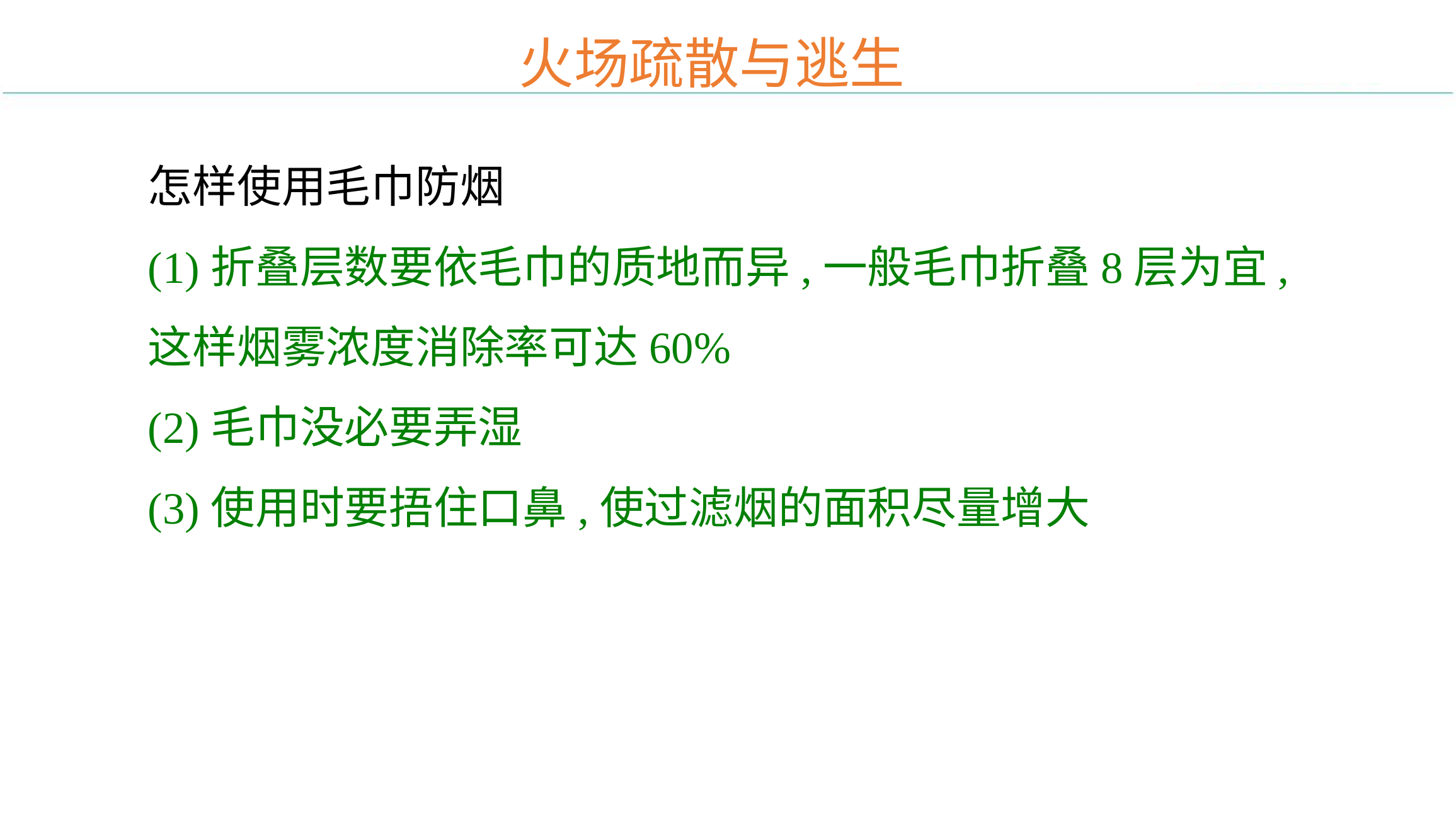

火场疏散与逃生
怎样使用毛巾防烟
(1)折叠层数要依毛巾的质地而异,一般毛巾折叠8层为宜,这样烟雾浓度消除率可达60%
(2)毛巾没必要弄湿
(3)使用时要捂住口鼻,使过滤烟的面积尽量增大